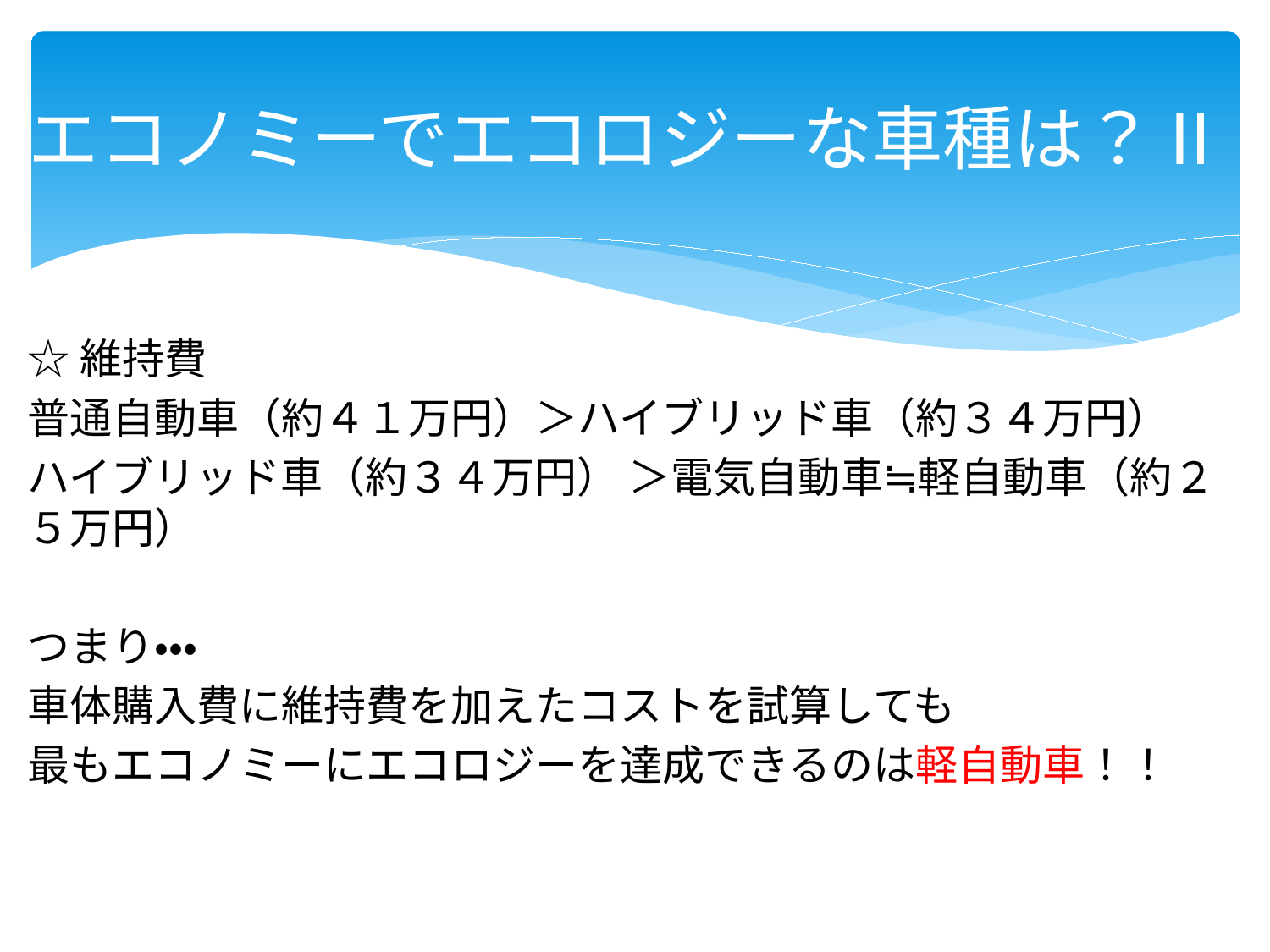

# エコノミーでエコロジーな車種は？Ⅱ
☆維持費
普通自動車（約４１万円）＞ハイブリッド車（約３４万円）
ハイブリッド車（約３４万円） ＞電気自動車≒軽自動車（約２５万円）

つまり・・・
車体購入費に維持費を加えたコストを試算しても
最もエコノミーにエコロジーを達成できるのは軽自動車！！